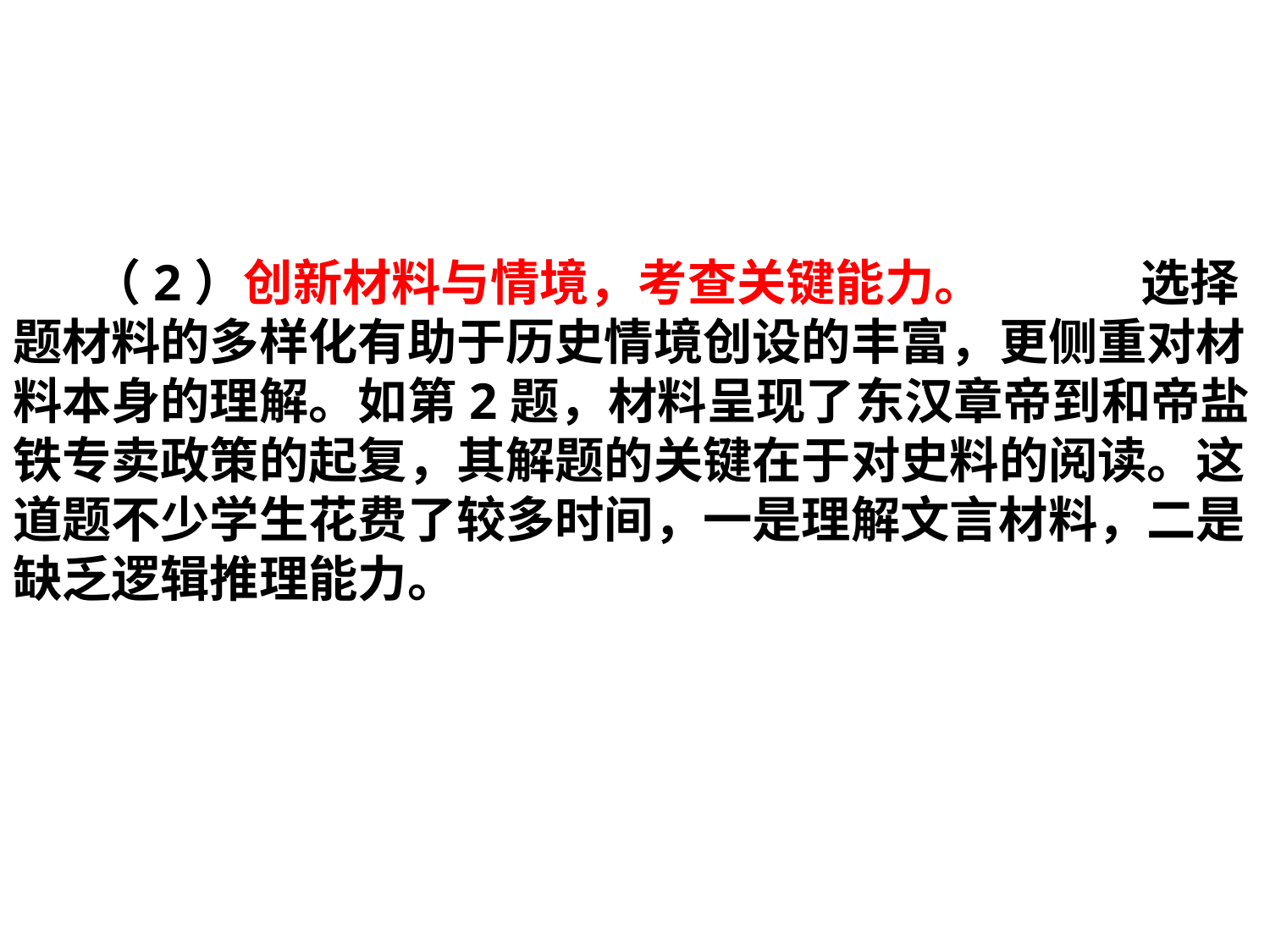

（2）创新材料与情境，考查关键能力。              选择题材料的多样化有助于历史情境创设的丰富，更侧重对材料本身的理解。如第2题，材料呈现了东汉章帝到和帝盐铁专卖政策的起复，其解题的关键在于对史料的阅读。这道题不少学生花费了较多时间，一是理解文言材料，二是缺乏逻辑推理能力。